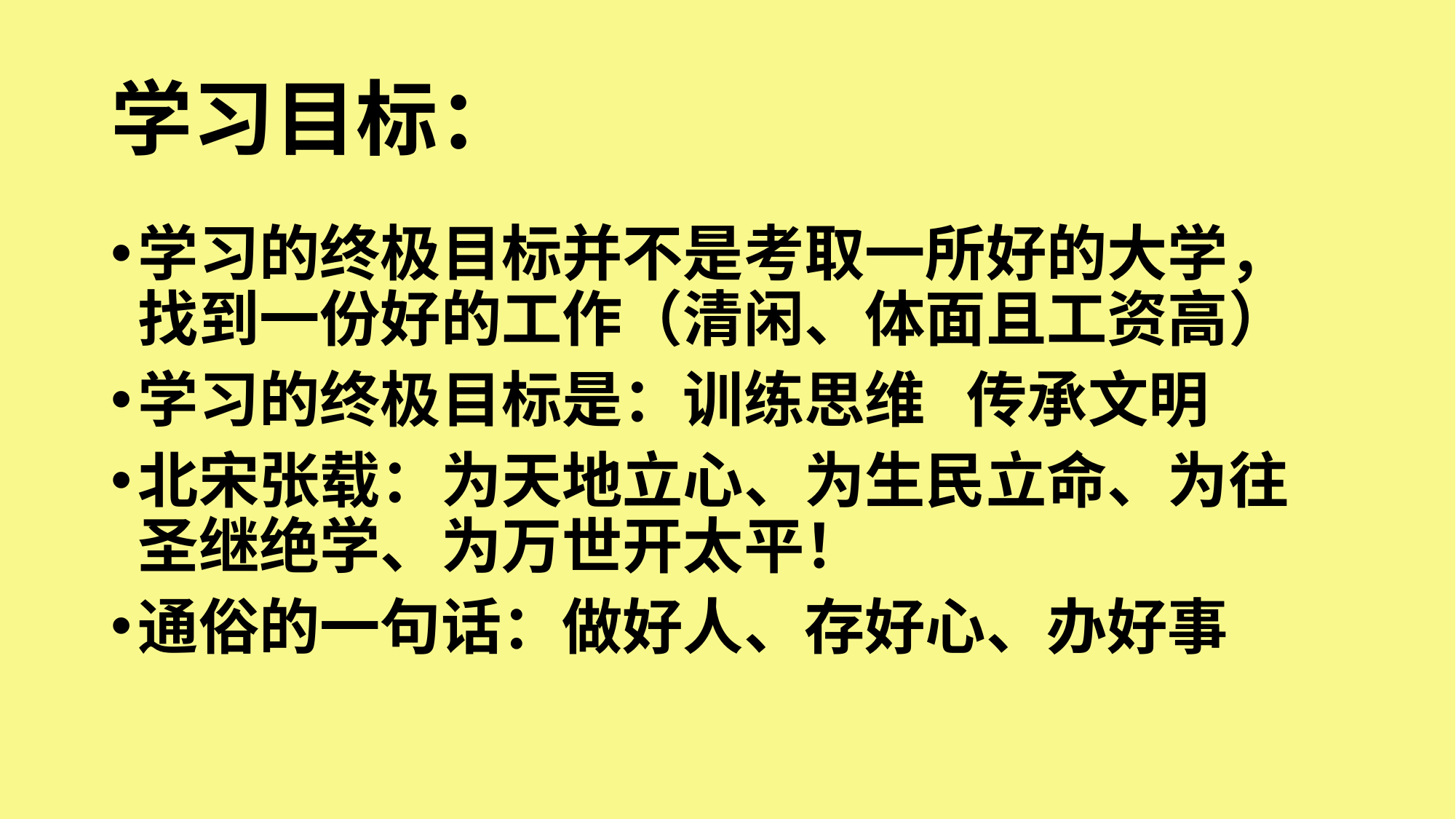

# 学习目标：
学习的终极目标并不是考取一所好的大学，找到一份好的工作（清闲、体面且工资高）
学习的终极目标是：训练思维   传承文明
北宋张载：为天地立心、为生民立命、为往圣继绝学、为万世开太平！
通俗的一句话：做好人、存好心、办好事